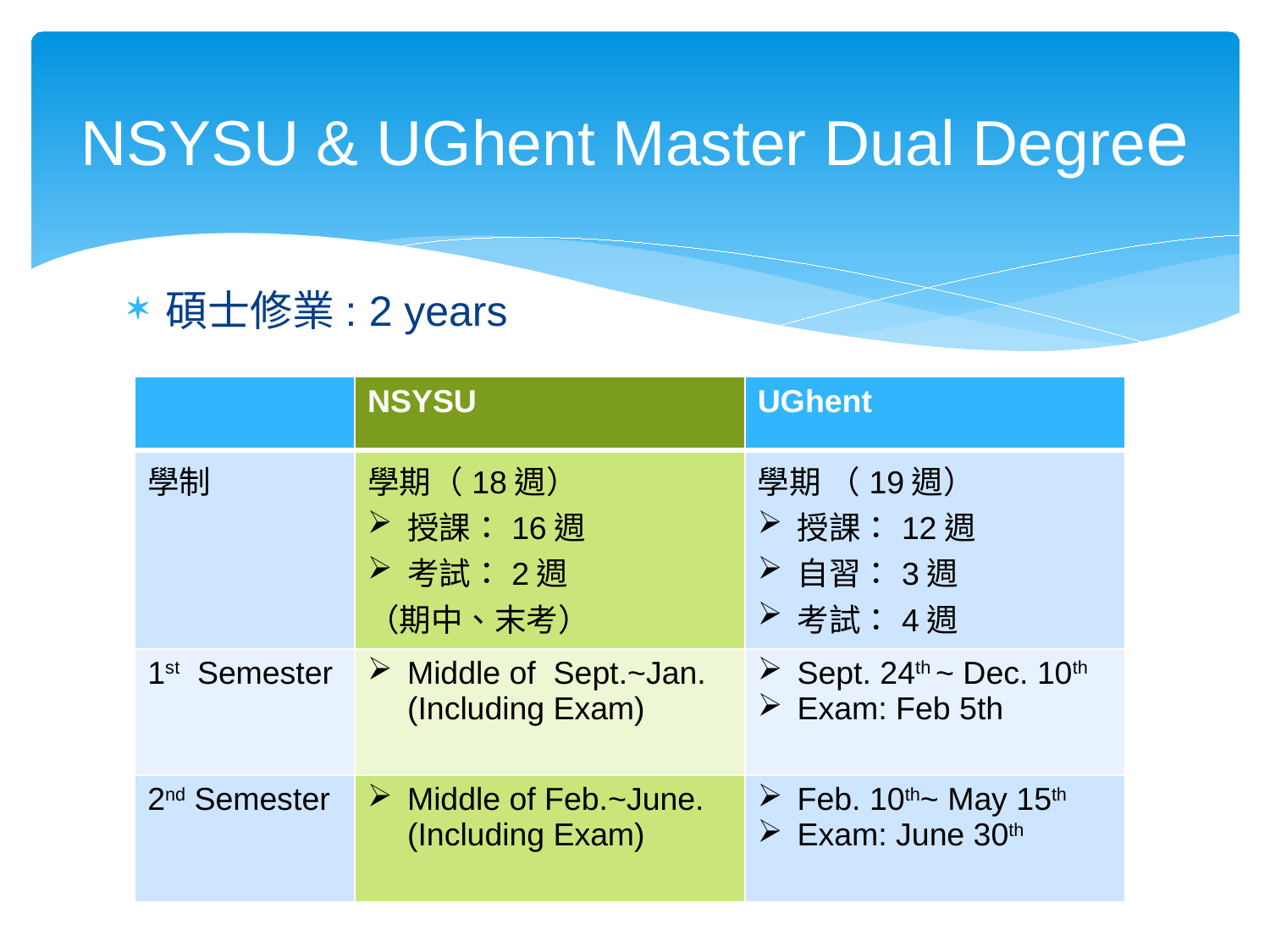

# NSYSU & UGhent Master Dual Degree
碩士修業: 2 years

|  | NSYSU | UGhent |
| --- | --- | --- |
| 學制 | 學期（18週） 授課：16週 考試：2週 （期中、末考） | 學期 （19週） 授課：12週 自習：3週 考試：4週 |
| 1st Semester | Middle of Sept.~Jan. (Including Exam) | Sept. 24th ~ Dec. 10th Exam: Feb 5th |
| 2nd Semester | Middle of Feb.~June. (Including Exam) | Feb. 10th~ May 15th Exam: June 30th |